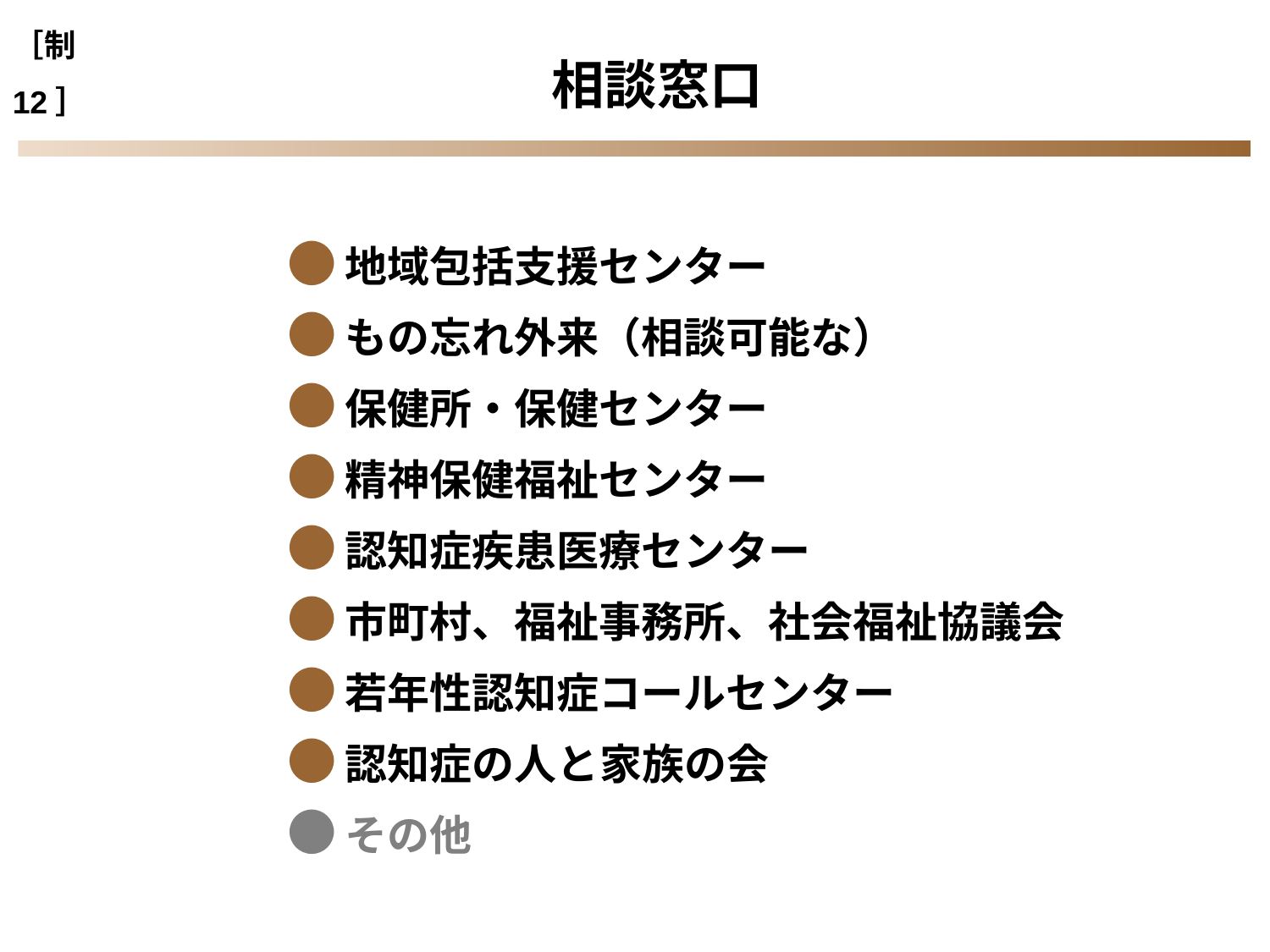

［制12］
相談窓口

● 地域包括支援センター
● もの忘れ外来（相談可能な）
● 保健所・保健センター
● 精神保健福祉センター
● 認知症疾患医療センター
● 市町村、福祉事務所、社会福祉協議会
● 若年性認知症コールセンター
● 認知症の人と家族の会
● その他